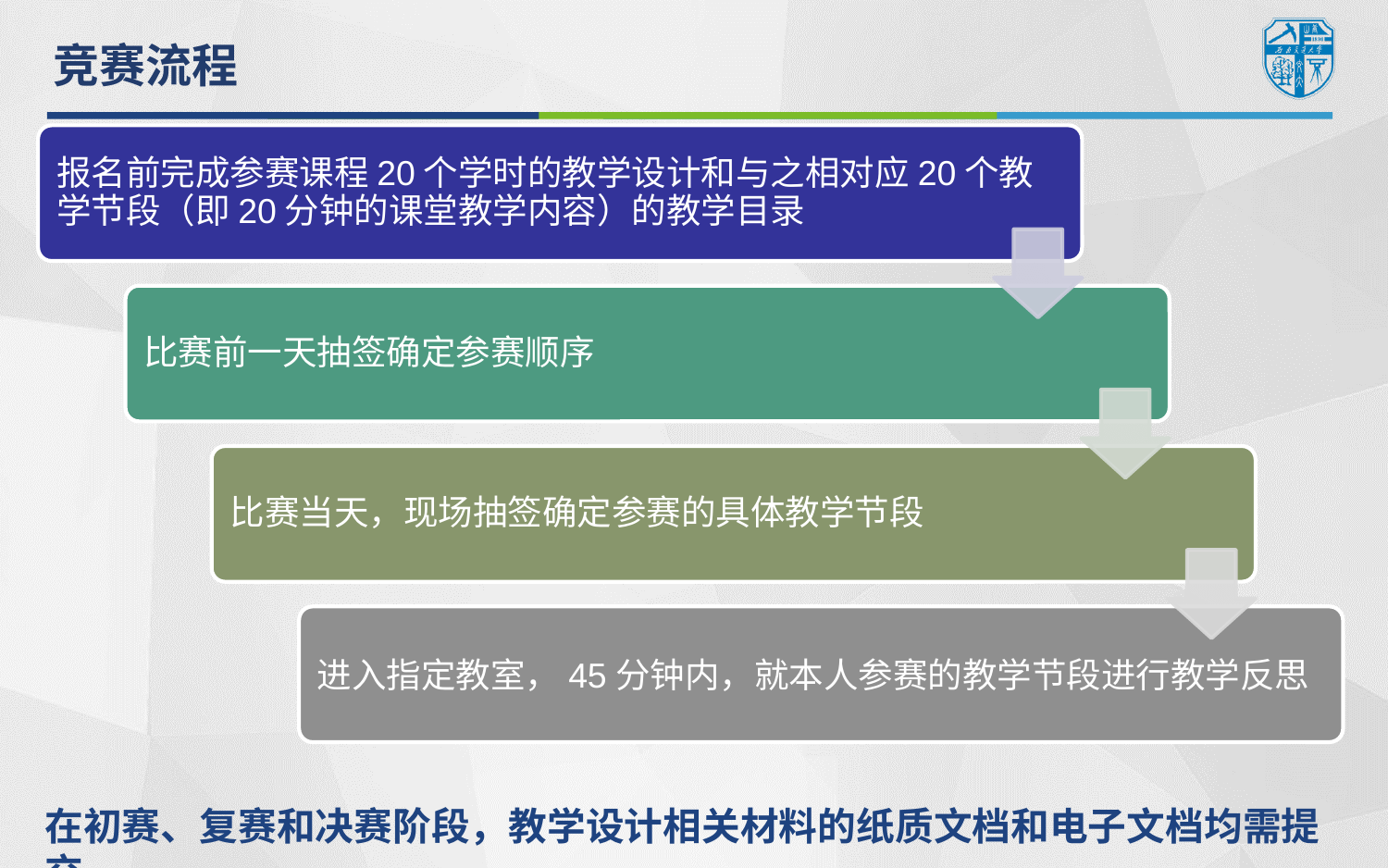

竞赛流程
报名前完成参赛课程20个学时的教学设计和与之相对应20个教学节段（即20分钟的课堂教学内容）的教学目录
比赛前一天抽签确定参赛顺序
比赛当天，现场抽签确定参赛的具体教学节段
进入指定教室，45分钟内，就本人参赛的教学节段进行教学反思

在初赛、复赛和决赛阶段，教学设计相关材料的纸质文档和电子文档均需提交。